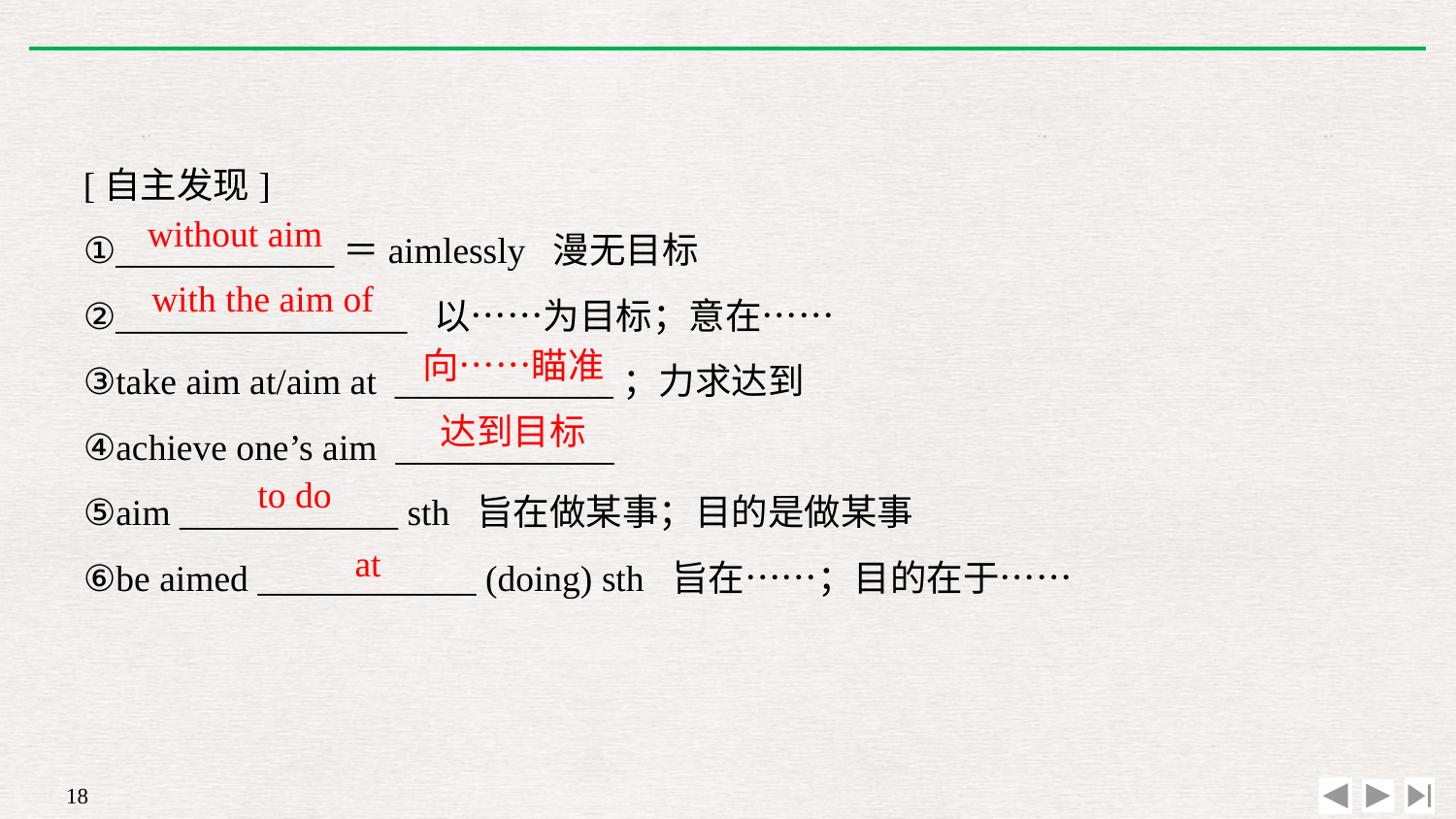

[自主发现]
①____________＝aimlessly  漫无目标
②________________  以……为目标；意在……
③take aim at/aim at  ____________；力求达到
④achieve one’s aim  ____________
⑤aim ____________ sth  旨在做某事；目的是做某事
⑥be aimed ____________ (doing) sth  旨在……；目的在于……
without aim
with the aim of
向……瞄准
达到目标
to do
at